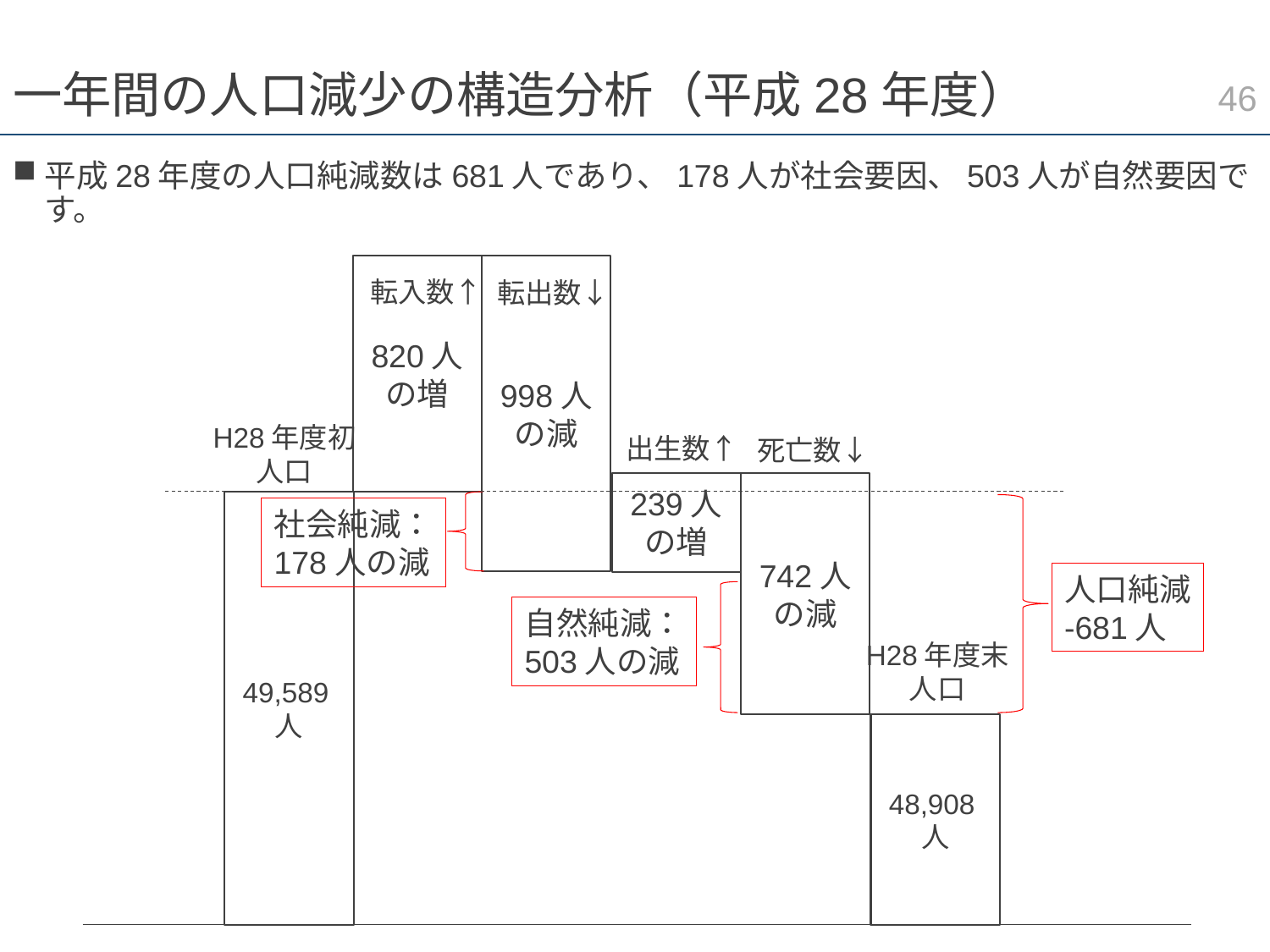

46
# 一年間の人口減少の構造分析（平成28年度）
平成28年度の人口純減数は681人であり、178人が社会要因、503人が自然要因です。
998人
の減
820人
の増
転入数↑
転出数↓
H28年度初
人口
出生数↑
死亡数↓
239人
の増
742人
の減
49,589人

社会純減：
178人の減
人口純減
-681人

自然純減：
503人の減
H28年度末
人口
48,908人